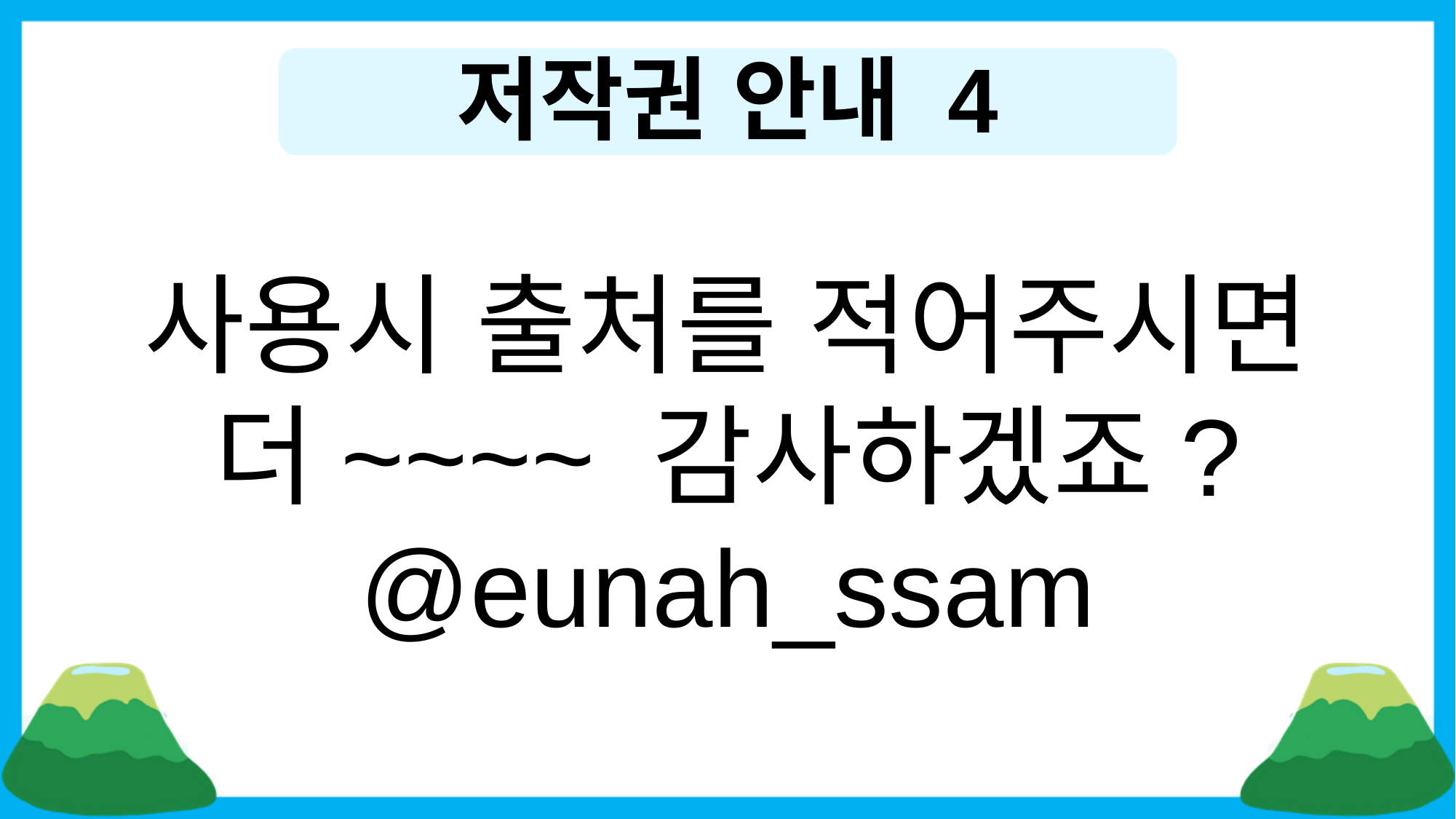

저작권 안내 4
사용시 출처를 적어주시면
더~~~~ 감사하겠죠?
@eunah_ssam